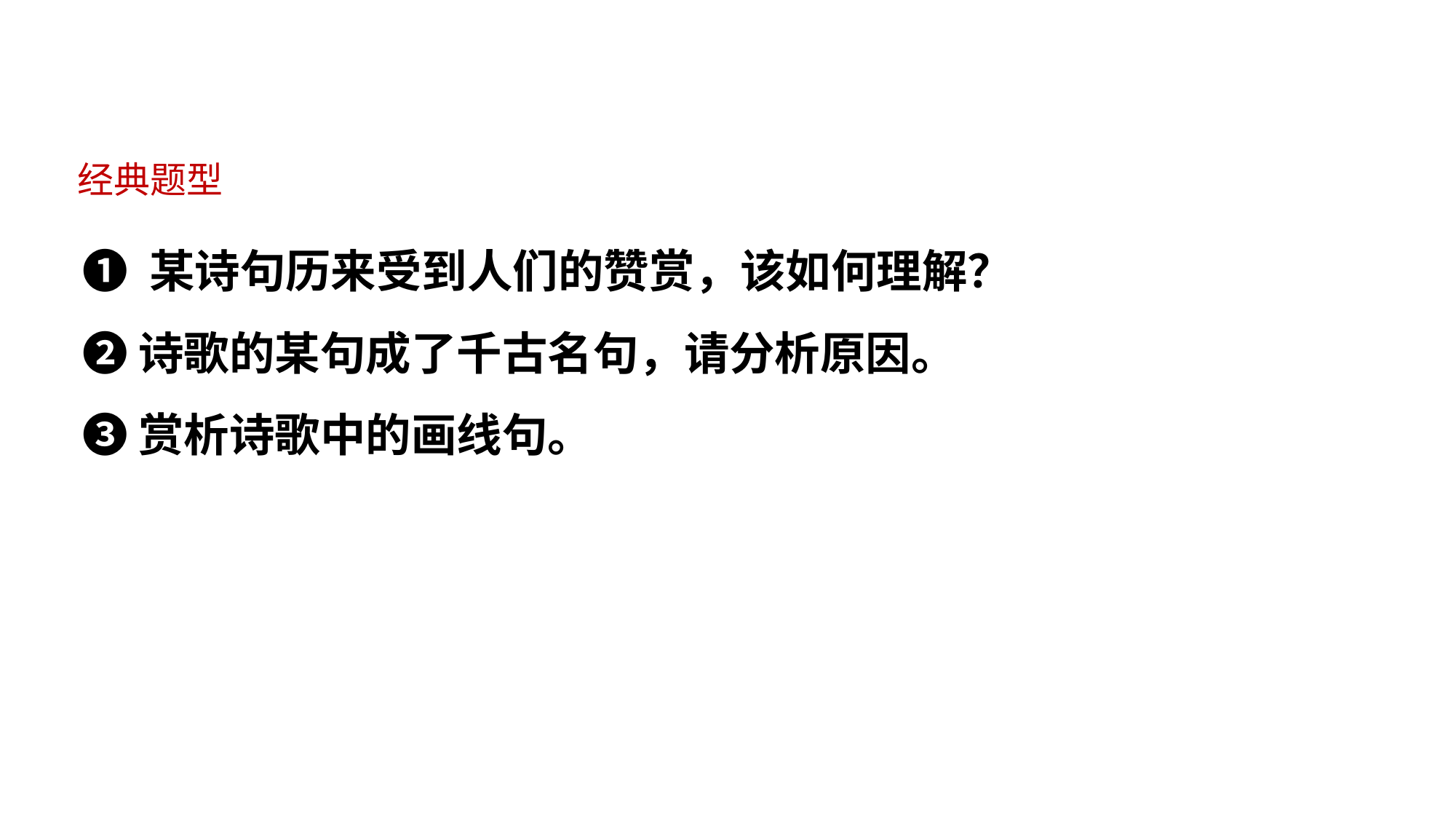

经典题型
❶ 某诗句历来受到人们的赞赏，该如何理解？
❷ 诗歌的某句成了千古名句，请分析原因。
❸ 赏析诗歌中的画线句。